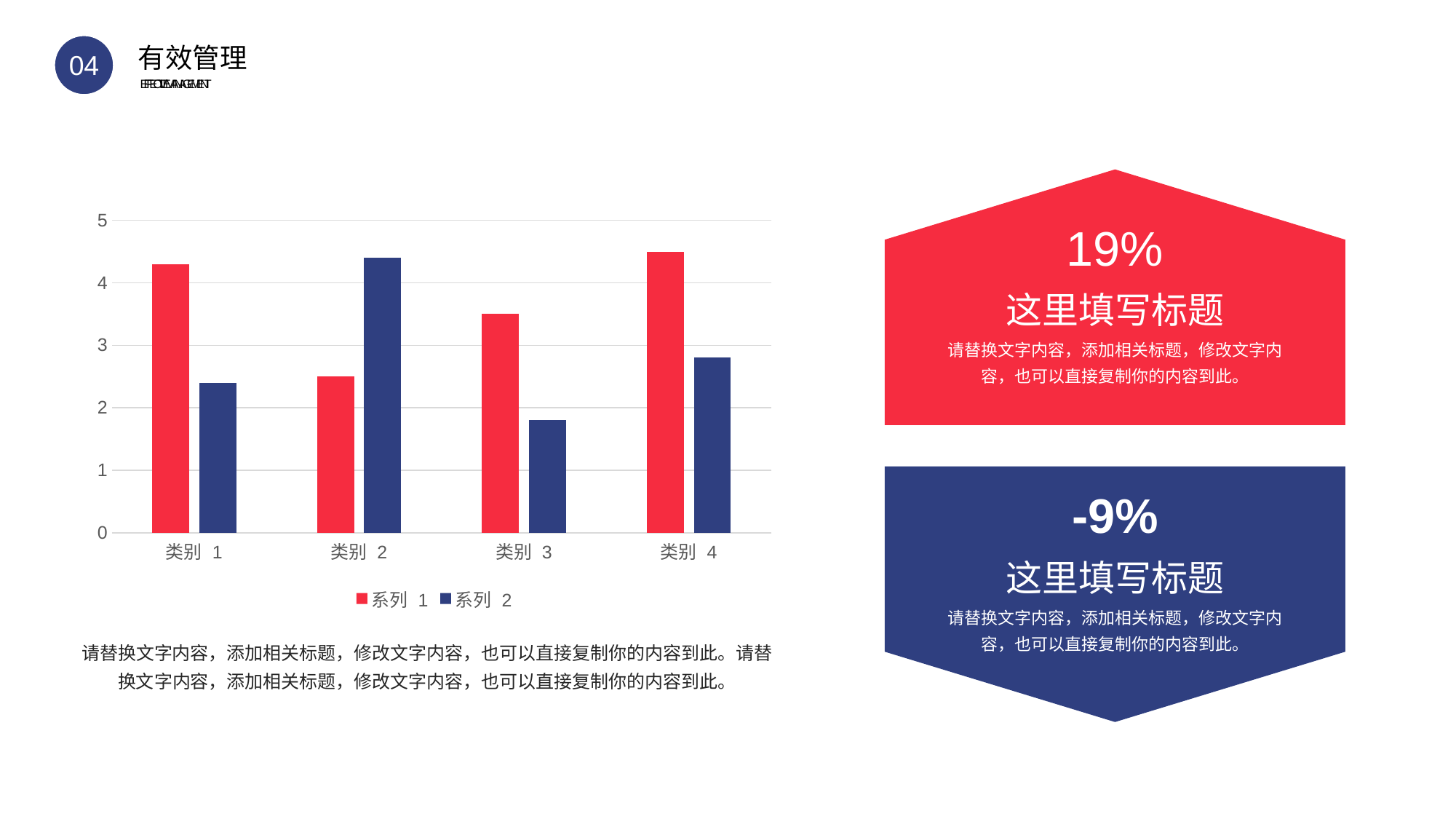

BY YUSHEN

04
有效管理
EFFECTIVE MANAGEMENT

19%
请替换文字内容，添加相关标题，修改文字内容，也可以直接复制你的内容到此。
这里填写标题
-9%
请替换文字内容，添加相关标题，修改文字内容，也可以直接复制你的内容到此。
这里填写标题

### Chart

| Category | 系列 1 | 系列 2 |
|---|---|---|
| 类别 1 | 4.3 | 2.4 |
| 类别 2 | 2.5 | 4.4 |
| 类别 3 | 3.5 | 1.8 |
| 类别 4 | 4.5 | 2.8 |
请替换文字内容，添加相关标题，修改文字内容，也可以直接复制你的内容到此。请替换文字内容，添加相关标题，修改文字内容，也可以直接复制你的内容到此。